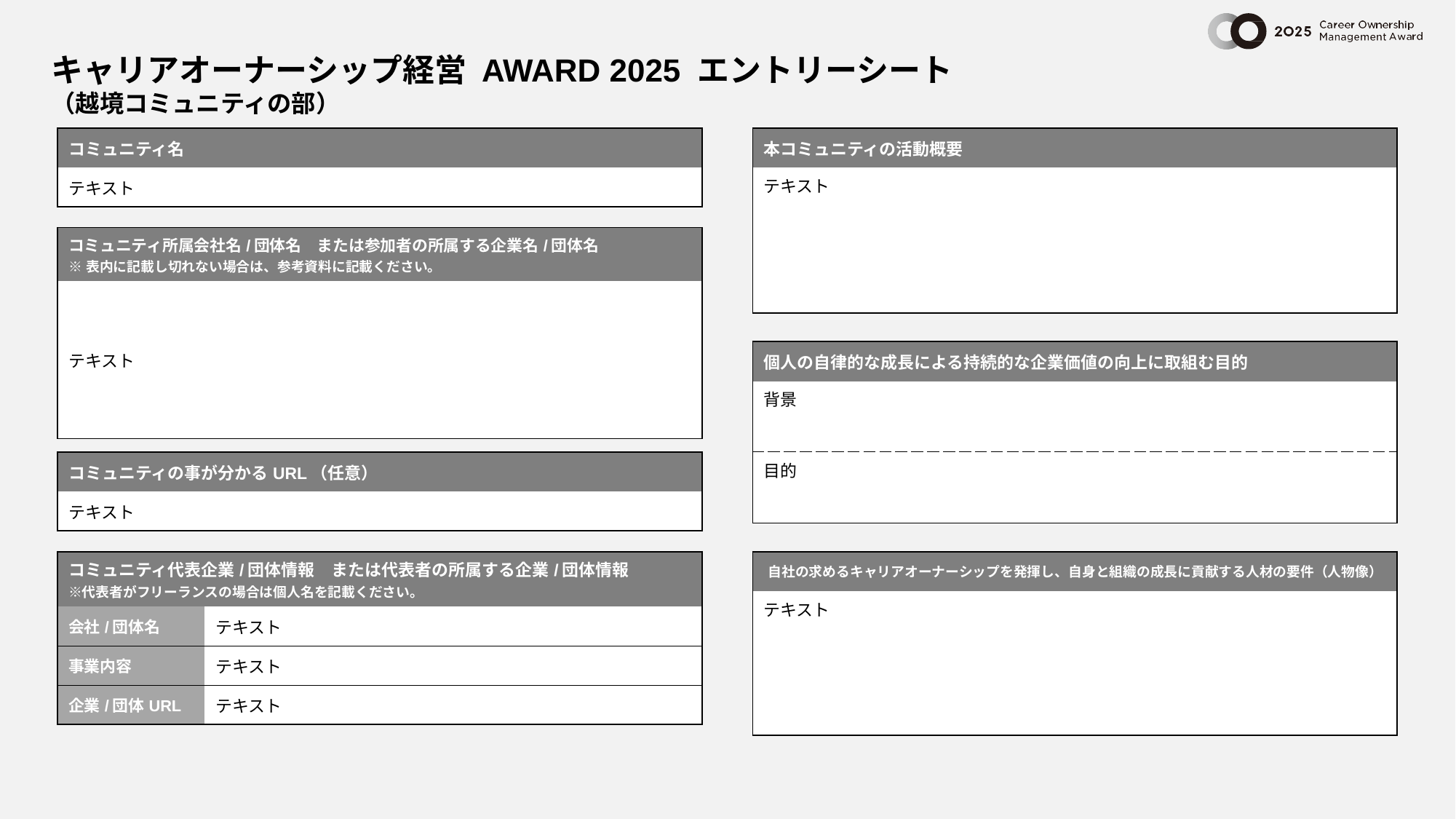

キャリアオーナーシップ経営 AWARD 2025 エントリーシート
（越境コミュニティの部）
| コミュニティ名 |
| --- |
| テキスト |
| 本コミュニティの活動概要 |
| --- |
| テキスト |
| コミュニティ所属会社名/団体名　または参加者の所属する企業名/団体名　 ※表内に記載し切れない場合は、参考資料に記載ください。 |
| --- |
| テキスト |
| 個人の自律的な成長による持続的な企業価値の向上に取組む目的 |
| --- |
| 背景 |
| 目的 |
| コミュニティの事が分かるURL（任意） |
| --- |
| テキスト |
| コミュニティ代表企業/団体情報　または代表者の所属する企業/団体情報 ※代表者がフリーランスの場合は個人名を記載ください。 |  |
| --- | --- |
| 会社/団体名 | テキスト |
| 事業内容 | テキスト |
| 企業/団体URL | テキスト |
| 自社の求めるキャリアオーナーシップを発揮し、自身と組織の成長に貢献する人材の要件（人物像） |
| --- |
| テキスト |